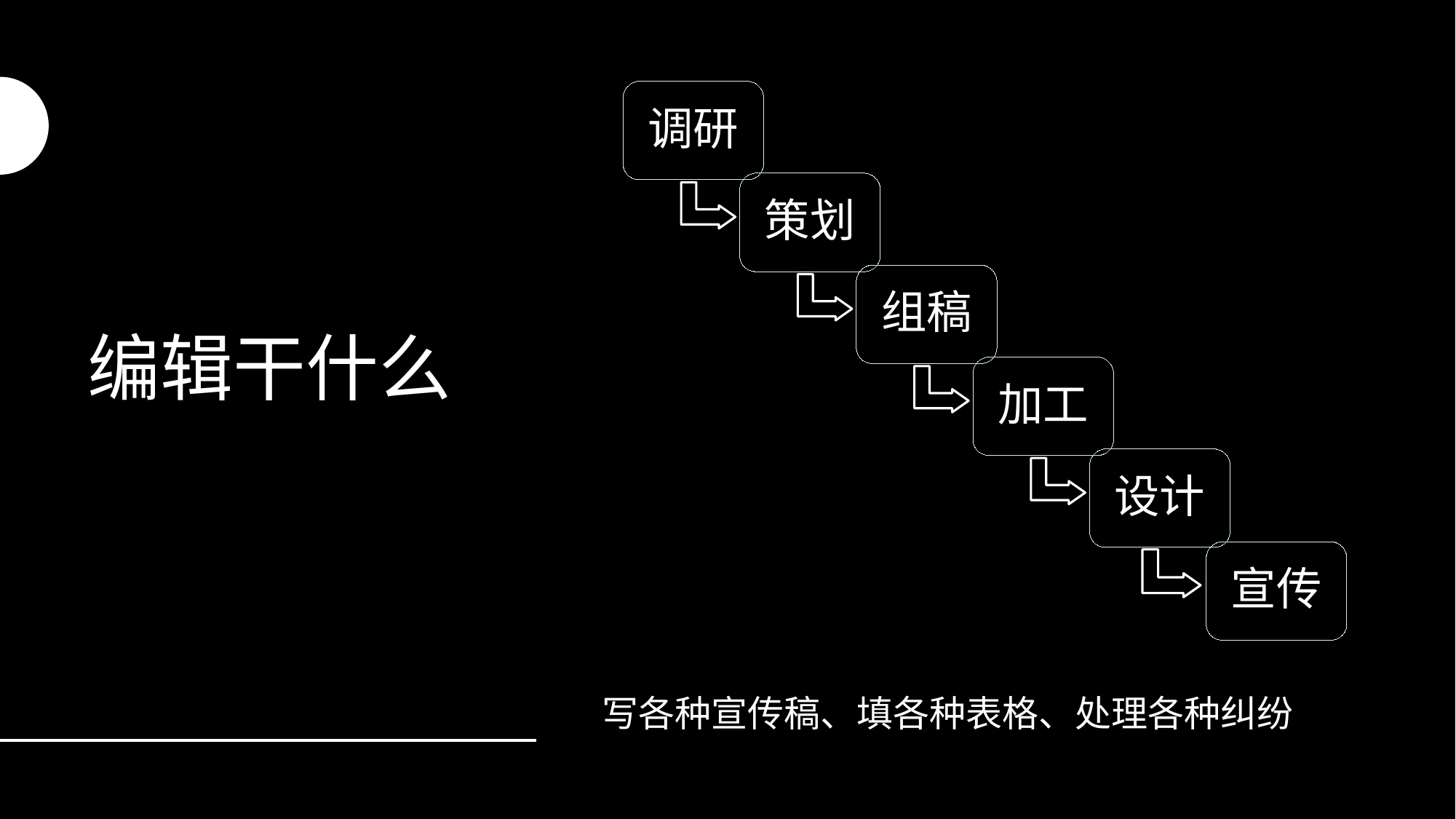

# 编辑干什么
调研
策划
组稿
加工
设计
宣传
写各种宣传稿、填各种表格、处理各种纠纷